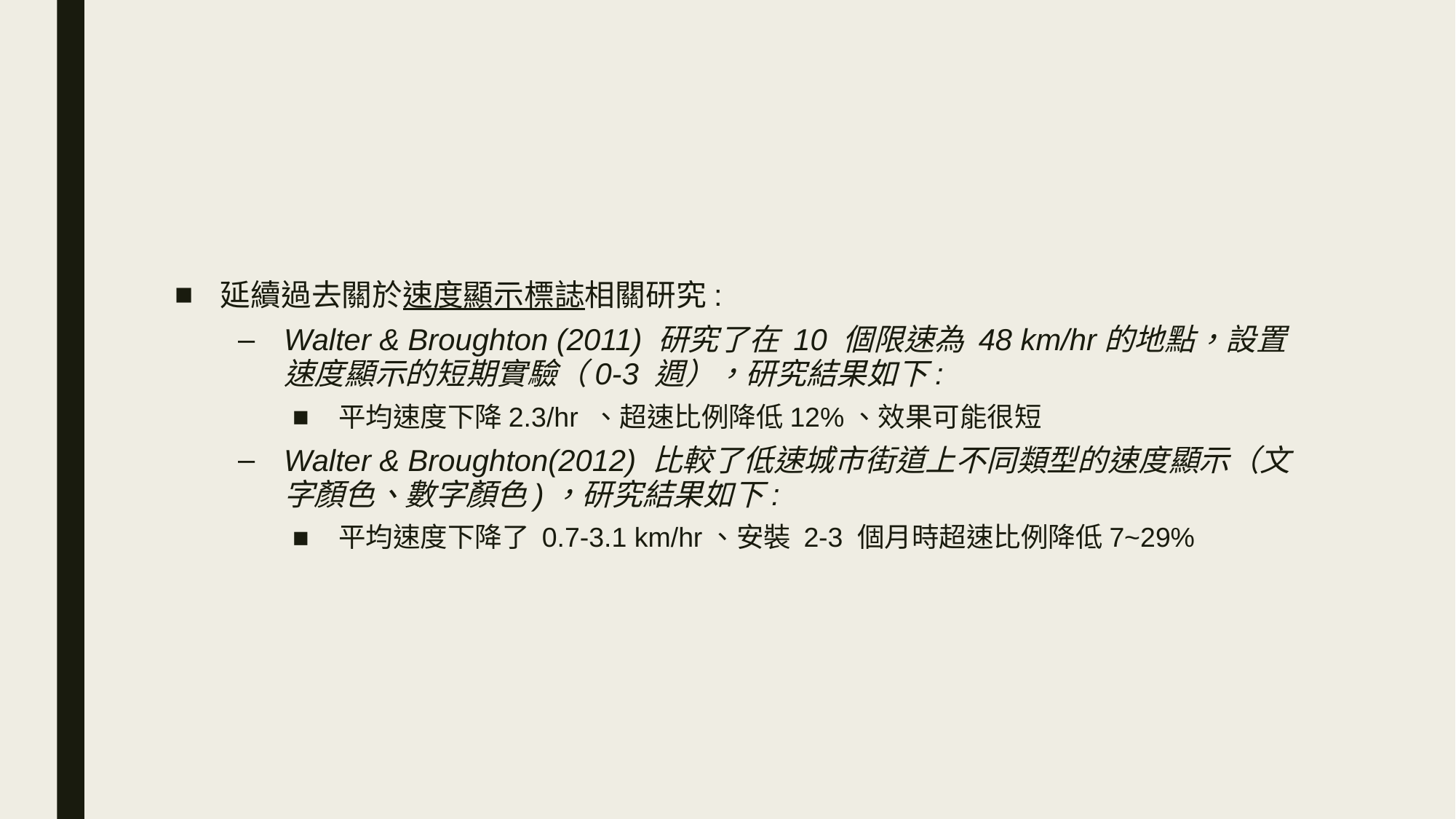

#
延續過去關於速度顯示標誌相關研究:
Walter & Broughton (2011) 研究了在 10 個限速為 48 km/hr的地點，設置速度顯示的短期實驗（0-3 週），研究結果如下:
平均速度下降2.3/hr 、超速比例降低12%、效果可能很短
Walter & Broughton(2012) 比較了低速城市街道上不同類型的速度顯示（文字顏色、數字顏色)，研究結果如下:
平均速度下降了 0.7-3.1 km/hr、安裝 2-3 個月時超速比例降低7~29%